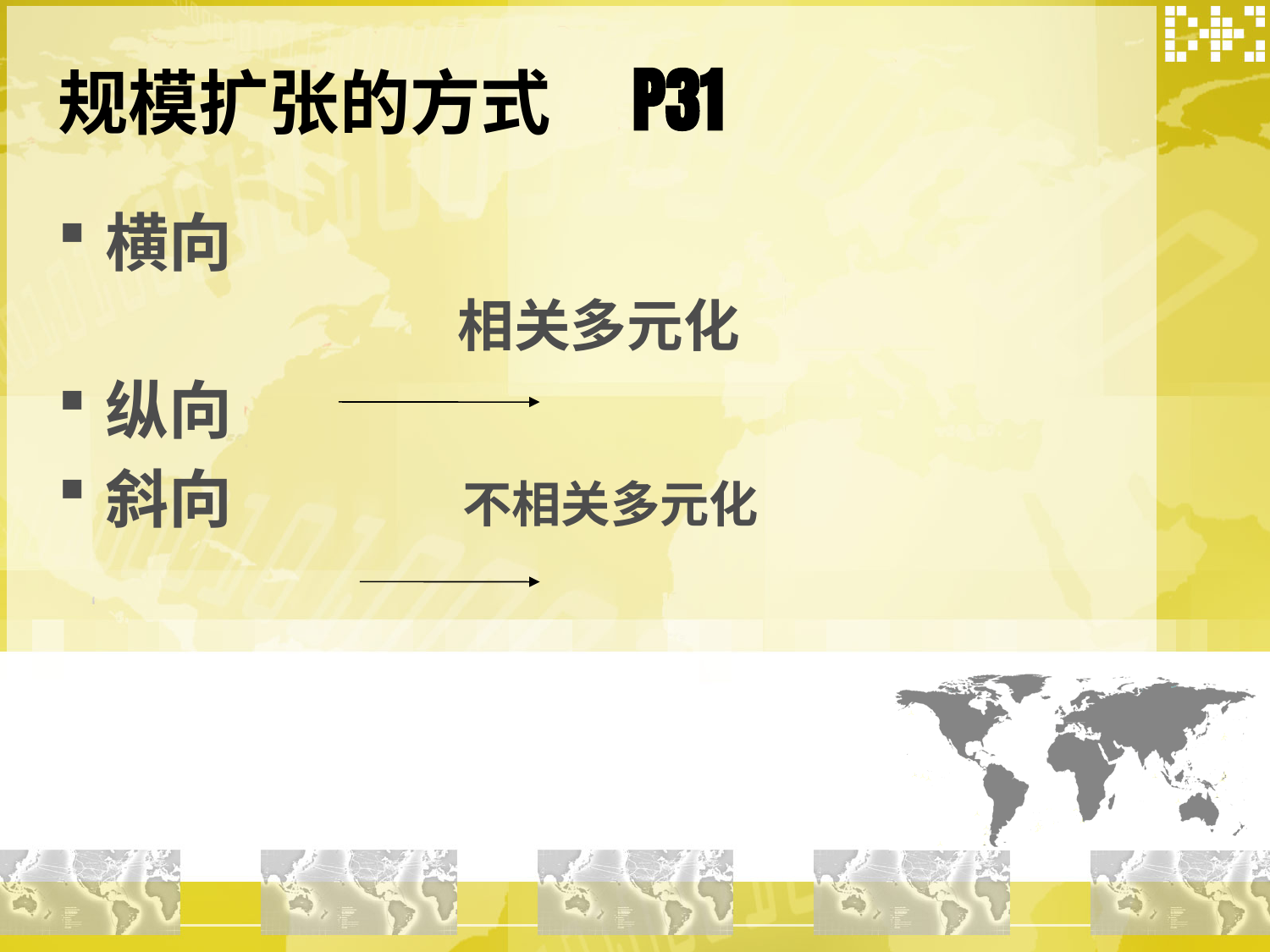

# 规模扩张的方式    P31
横向
                         相关多元化
纵向
斜向                不相关多元化

83